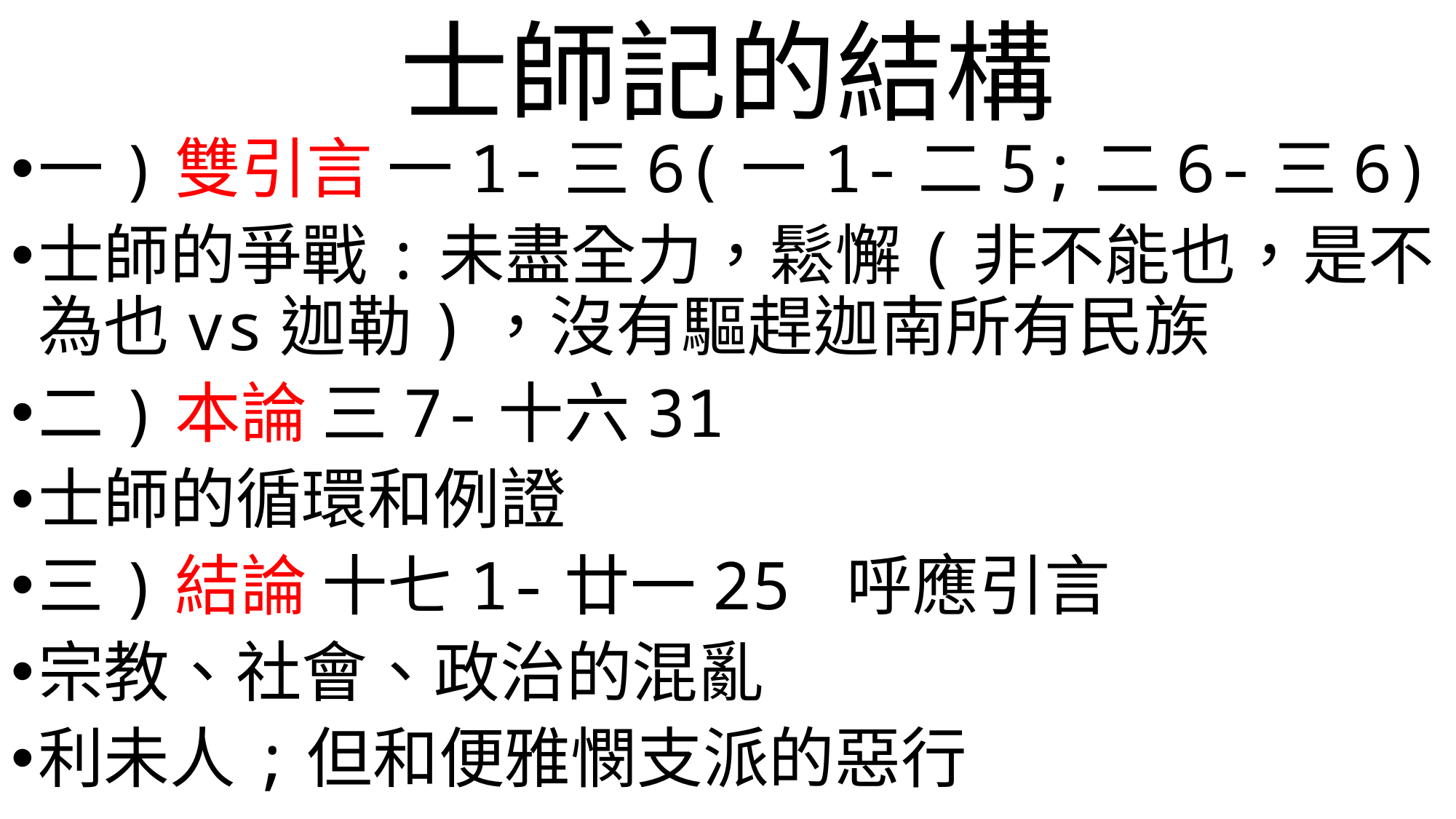

# 士師記的結構
一)雙引言 一1-三6(一1-二5;二6-三6)
士師的爭戰:未盡全力，鬆懈(非不能也，是不為也vs迦勒)，沒有驅趕迦南所有民族
二)本論 三7-十六31
士師的循環和例證
三)結論 十七1-廿一25 呼應引言
宗教、社會、政治的混亂
利未人;但和便雅憫支派的惡行